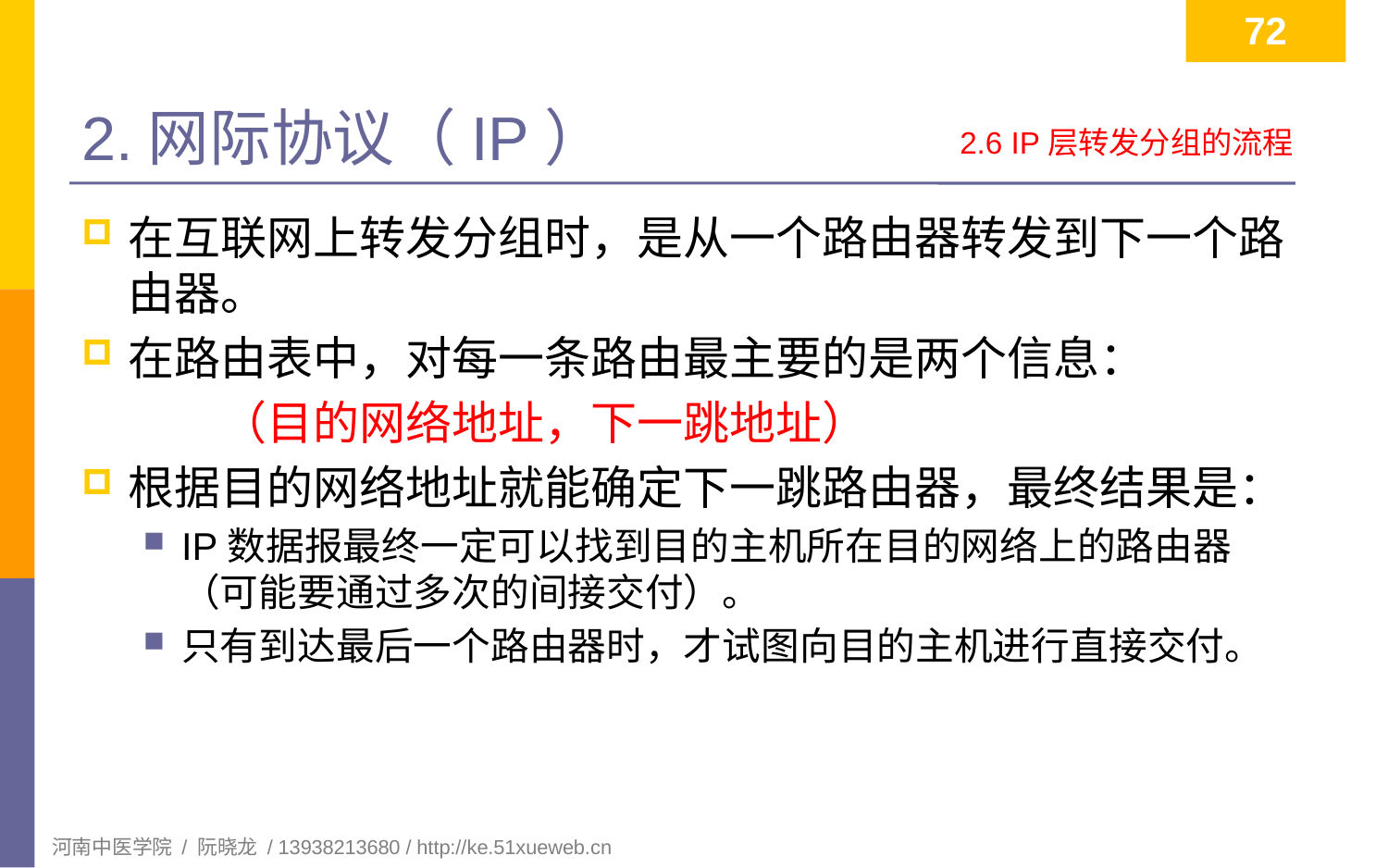

72
# 2.网际协议（IP）
2.6 IP层转发分组的流程
在互联网上转发分组时，是从一个路由器转发到下一个路由器。
在路由表中，对每一条路由最主要的是两个信息：
	（目的网络地址，下一跳地址）
根据目的网络地址就能确定下一跳路由器，最终结果是：
IP数据报最终一定可以找到目的主机所在目的网络上的路由器（可能要通过多次的间接交付）。
只有到达最后一个路由器时，才试图向目的主机进行直接交付。